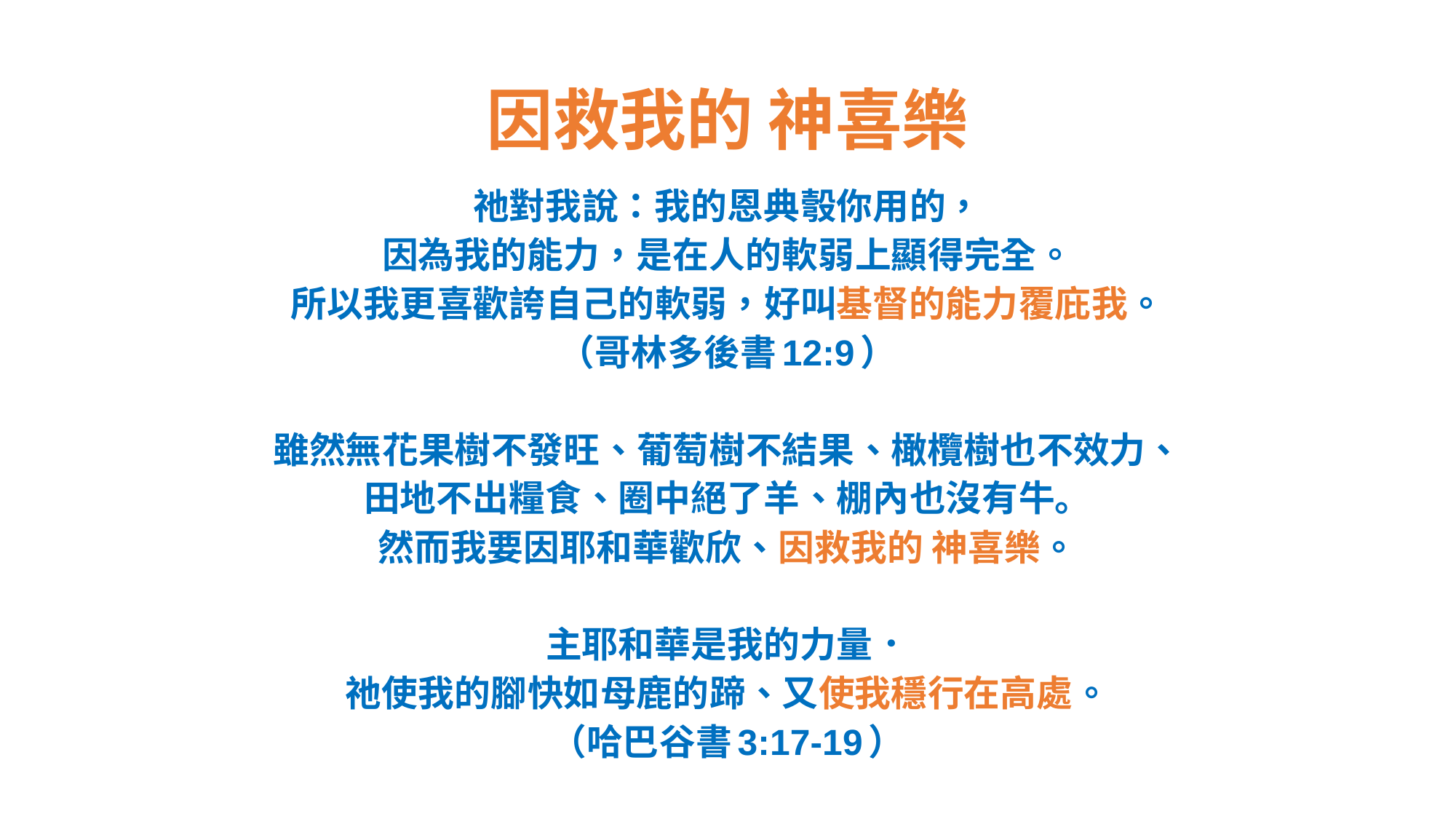

# 因救我的 神喜樂

祂對我說：我的恩典彀你用的，
因為我的能力，是在人的軟弱上顯得完全。
所以我更喜歡誇自己的軟弱，好叫基督的能力覆庇我。
（哥林多後書12:9）

雖然無花果樹不發旺、葡萄樹不結果、橄欖樹也不效力、
田地不出糧食、圈中絕了羊、棚內也沒有牛。
然而我要因耶和華歡欣、因救我的 神喜樂。

主耶和華是我的力量．
祂使我的腳快如母鹿的蹄、又使我穩行在高處。
（哈巴谷書3:17-19）